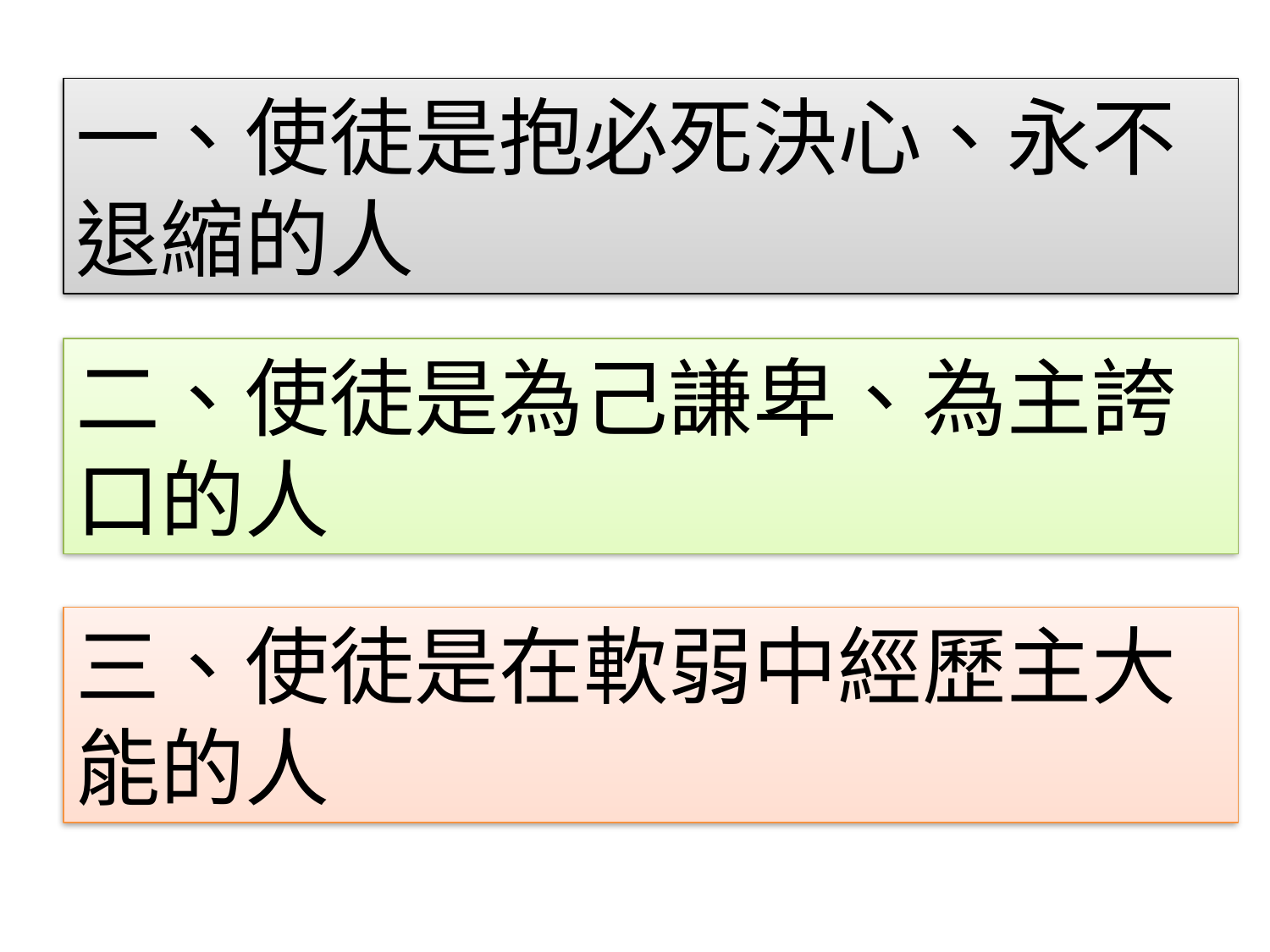

一、使徒是抱必死決心、永不退縮的人
二、使徒是為己謙卑、為主誇口的人
三、使徒是在軟弱中經歷主大能的人